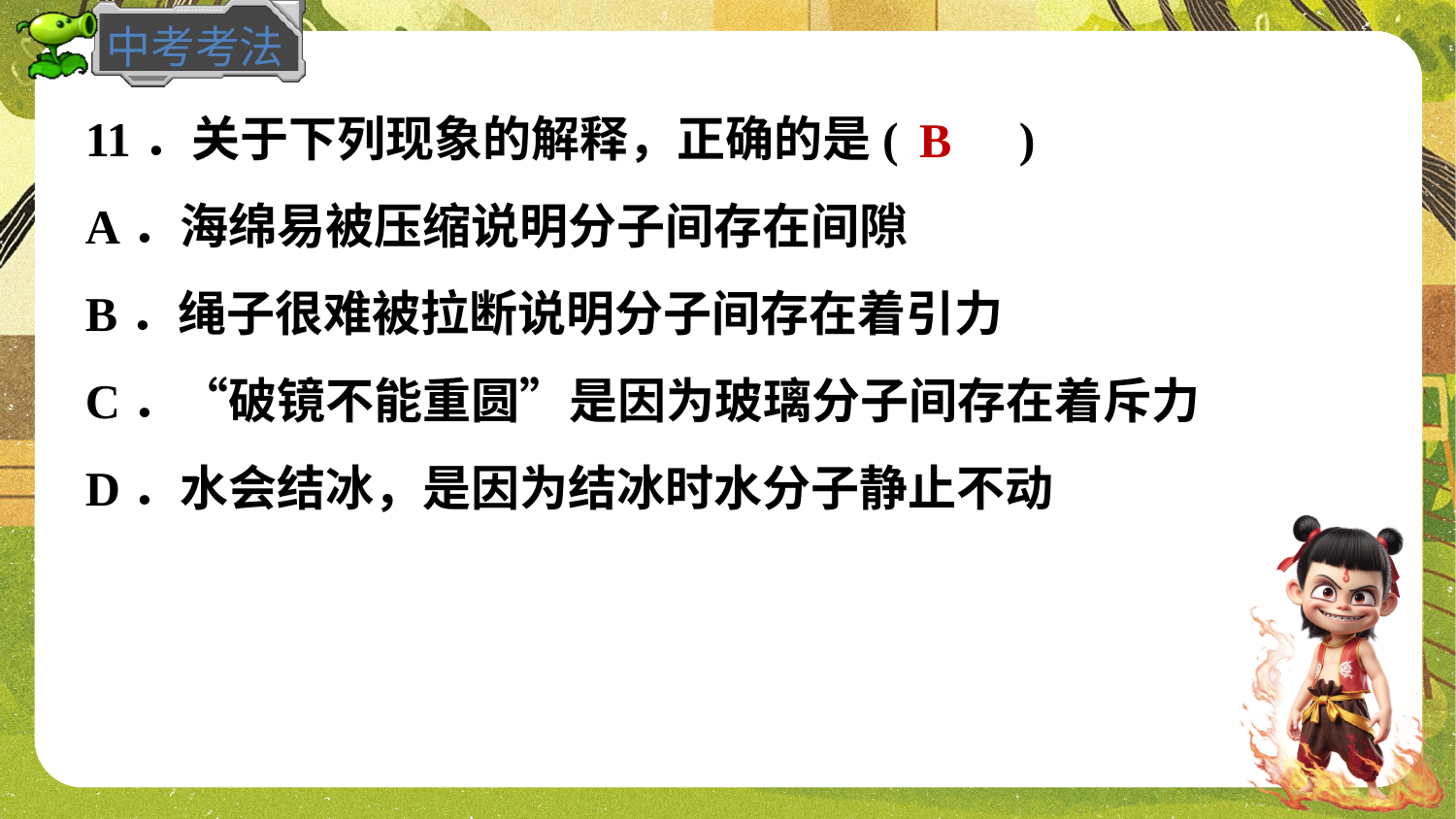

11．关于下列现象的解释，正确的是(　　)
A．海绵易被压缩说明分子间存在间隙
B．绳子很难被拉断说明分子间存在着引力
C．“破镜不能重圆”是因为玻璃分子间存在着斥力
D．水会结冰，是因为结冰时水分子静止不动
B